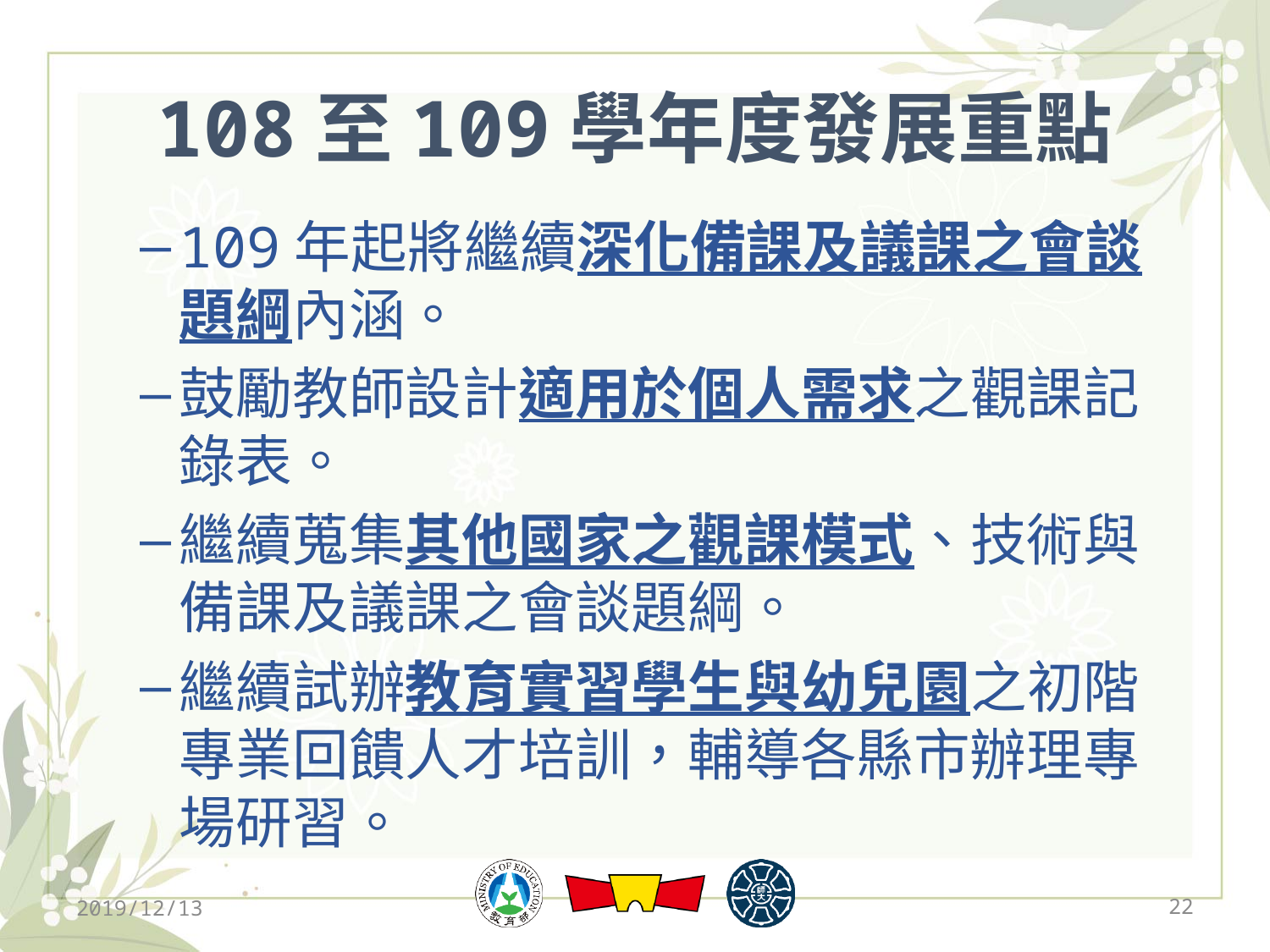

# 108至109學年度發展重點
109年起將繼續深化備課及議課之會談題綱內涵。
鼓勵教師設計適用於個人需求之觀課記錄表。
繼續蒐集其他國家之觀課模式、技術與備課及議課之會談題綱。
繼續試辦教育實習學生與幼兒園之初階專業回饋人才培訓，輔導各縣市辦理專場研習。

2019/12/13
22